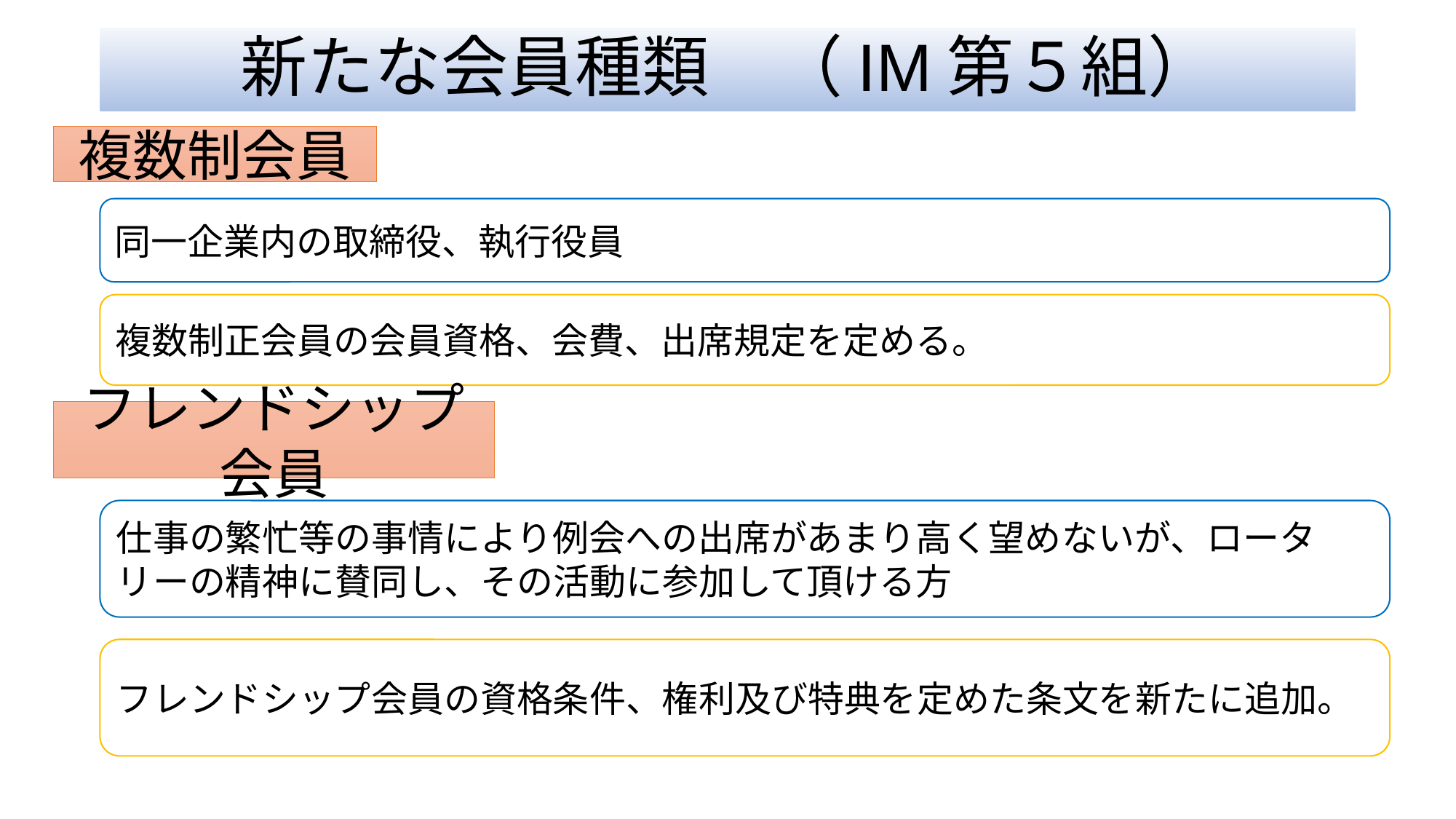

# 新たな会員種類　（IM第５組）
複数制会員
同一企業内の取締役、執行役員
複数制正会員の会員資格、会費、出席規定を定める。
フレンドシップ会員
仕事の繁忙等の事情により例会への出席があまり高く望めないが、ロータリーの精神に賛同し、その活動に参加して頂ける方
フレンドシップ会員の資格条件、権利及び特典を定めた条文を新たに追加。